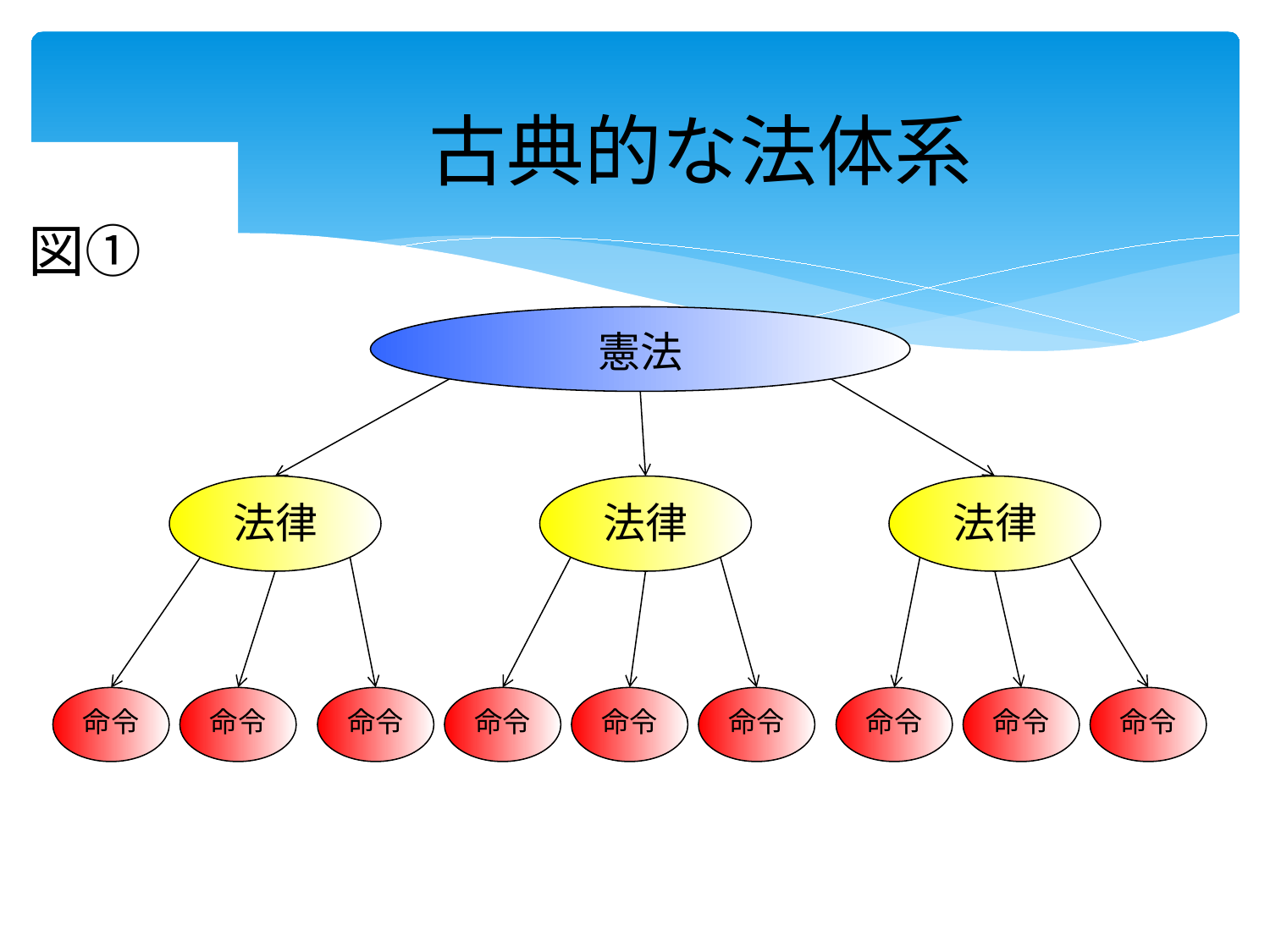

# 古典的な法体系

図①

憲法
法律
法律
法律
命令
命令
命令
命令
命令
命令
命令
命令
命令